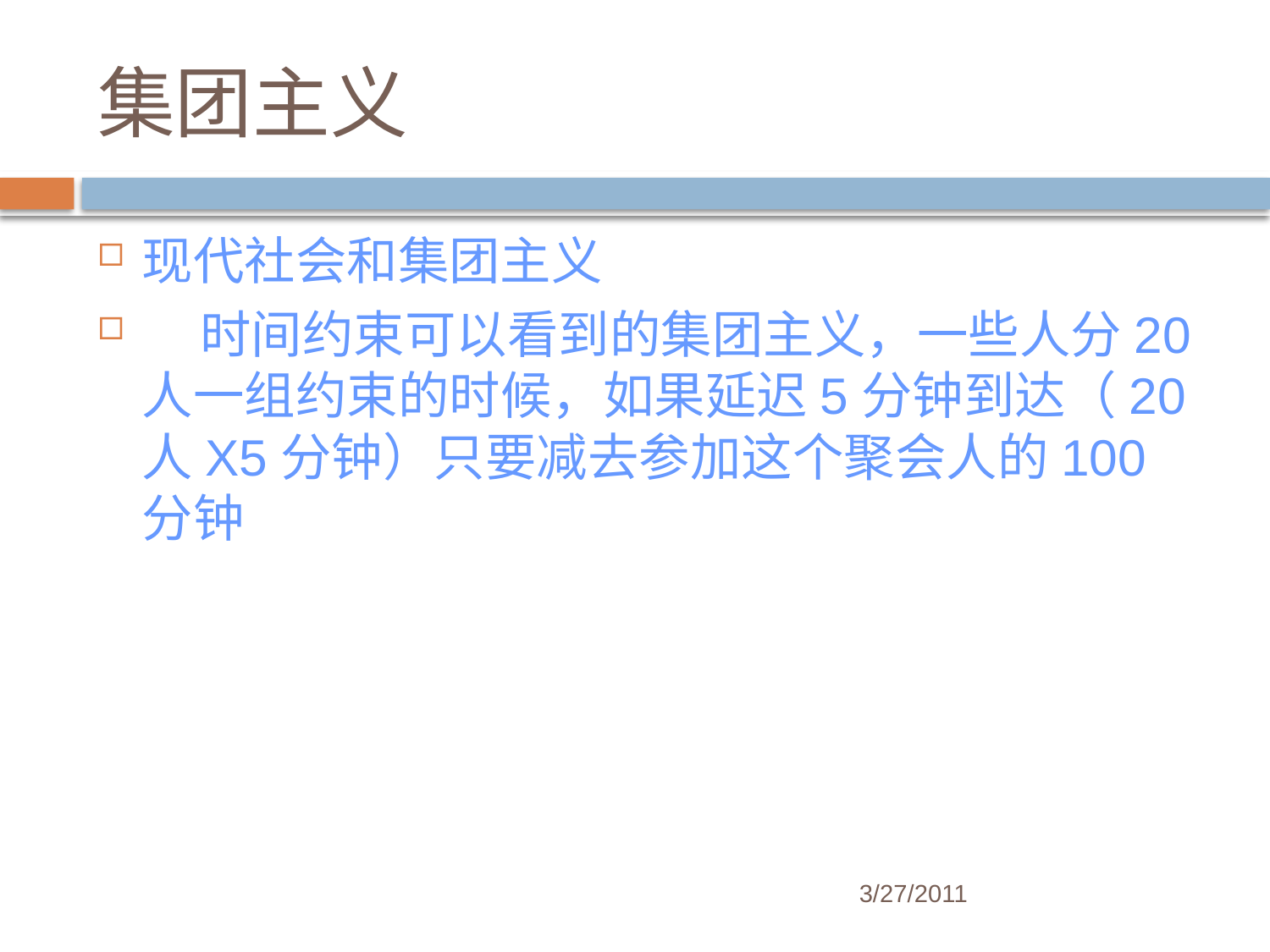

# 集团主义
现代社会和集团主义
    时间约束可以看到的集团主义，一些人分20人一组约束的时候，如果延迟5分钟到达（20人X5分钟）只要减去参加这个聚会人的100分钟
3/27/2011